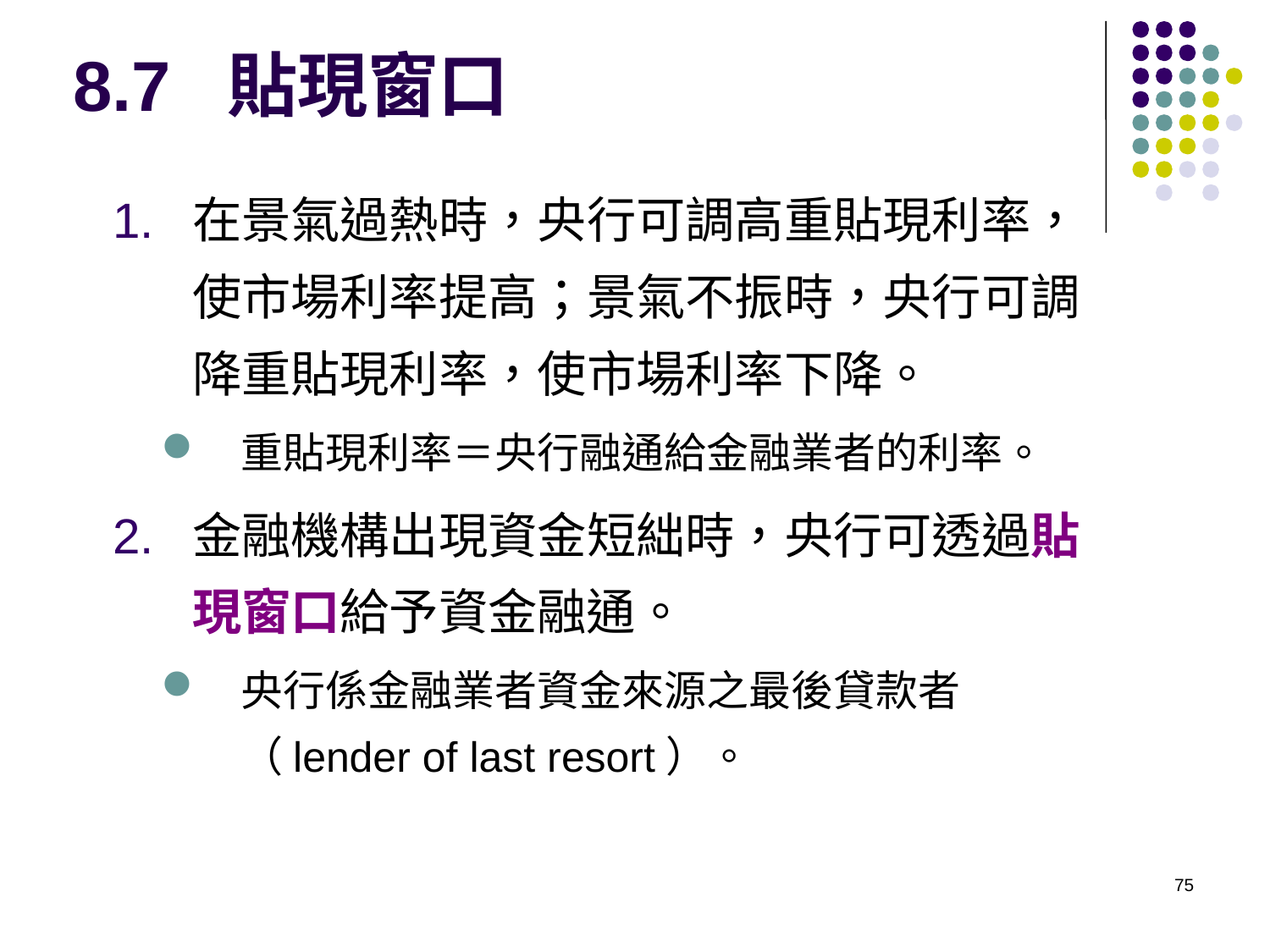

# 8.7  貼現窗口
在景氣過熱時，央行可調高重貼現利率，使市場利率提高；景氣不振時，央行可調降重貼現利率，使市場利率下降。
重貼現利率＝央行融通給金融業者的利率。
金融機構出現資金短絀時，央行可透過貼現窗口給予資金融通。
央行係金融業者資金來源之最後貸款者（lender of last resort）。
75